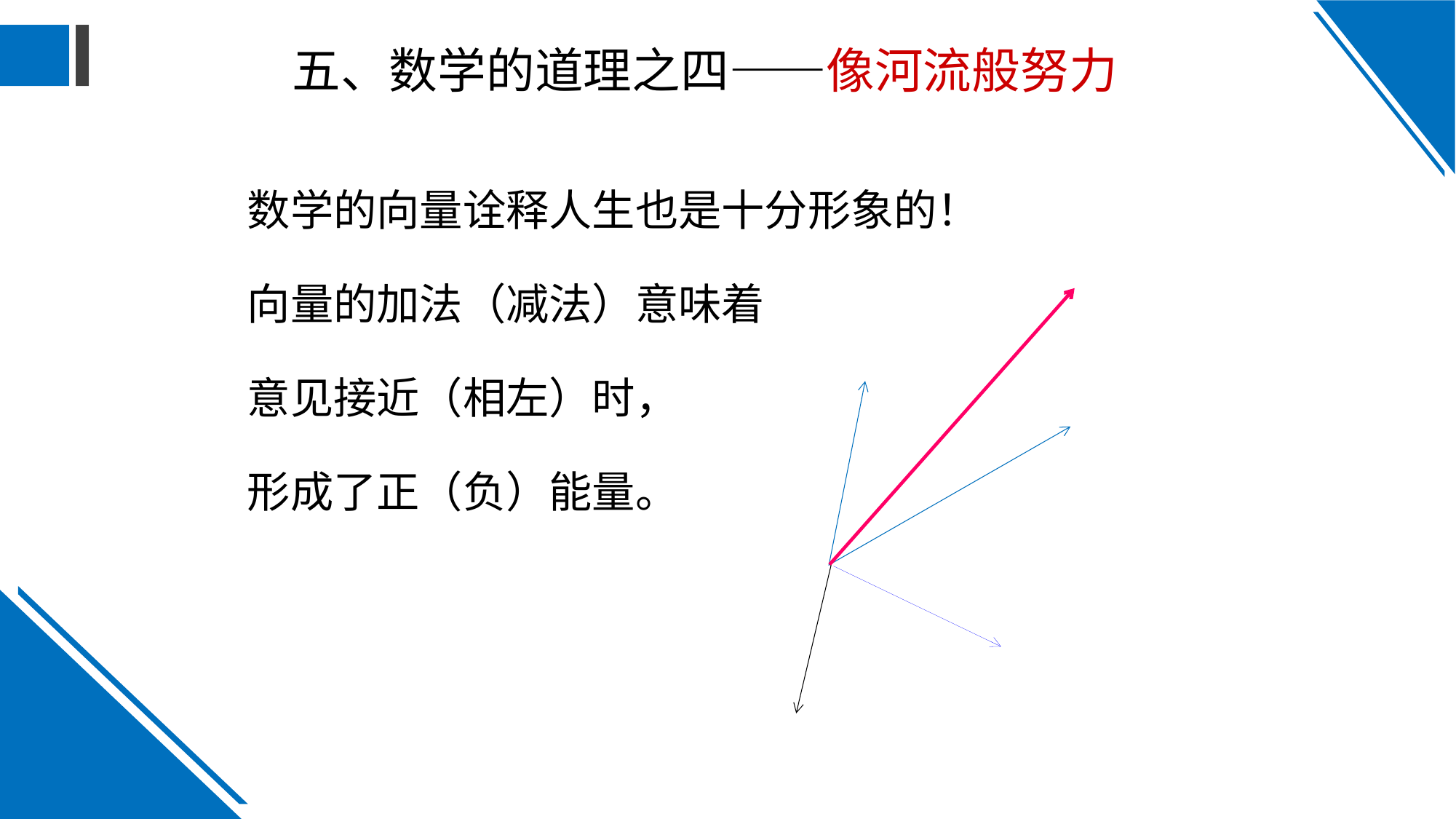

# 五、数学的道理之四——像河流般努力
数学的向量诠释人生也是十分形象的！
向量的加法（减法）意味着
意见接近（相左）时，
形成了正（负）能量。